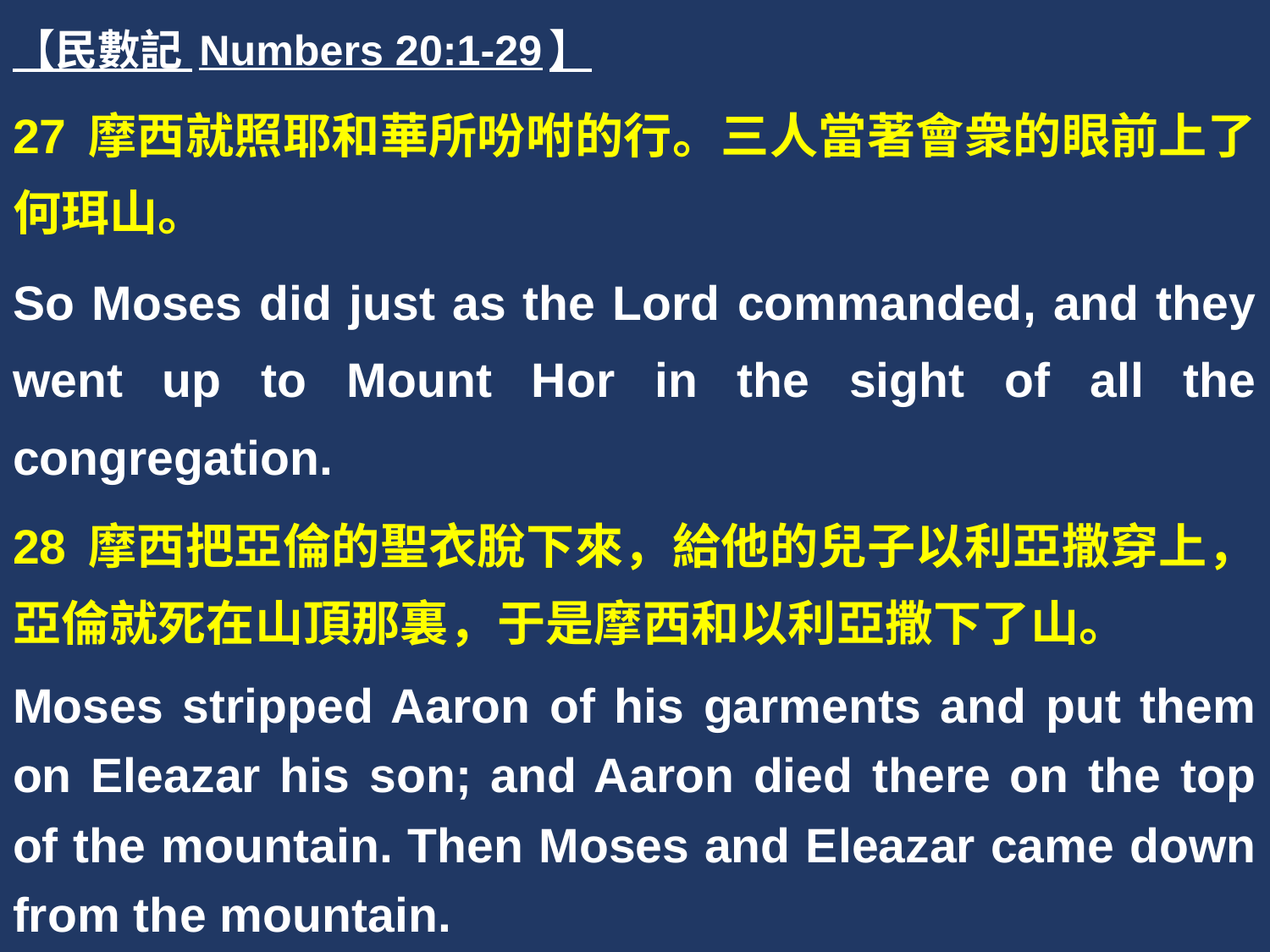

【民數記 Numbers 20:1-29】
27 摩西就照耶和華所吩咐的行。三人當著會衆的眼前上了何珥山。
So Moses did just as the Lord commanded, and they went up to Mount Hor in the sight of all the congregation.
28 摩西把亞倫的聖衣脫下來，給他的兒子以利亞撒穿上，亞倫就死在山頂那裏，于是摩西和以利亞撒下了山。
Moses stripped Aaron of his garments and put them on Eleazar his son; and Aaron died there on the top of the mountain. Then Moses and Eleazar came down from the mountain.